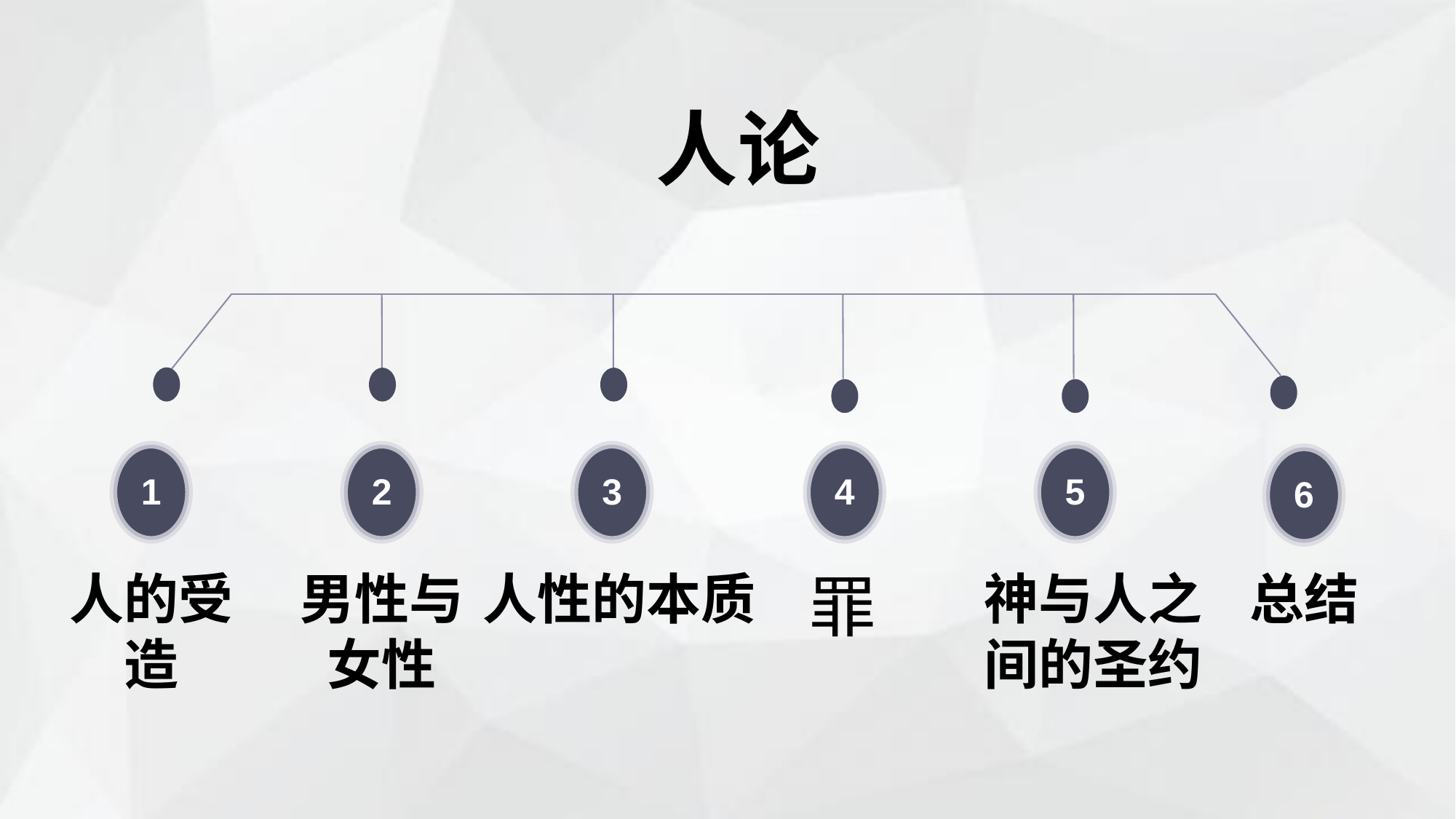

人论

2
男性与女性

3
人性的本质

4
罪

5
神与人之间的圣约

1
人的受造

6
总结
4